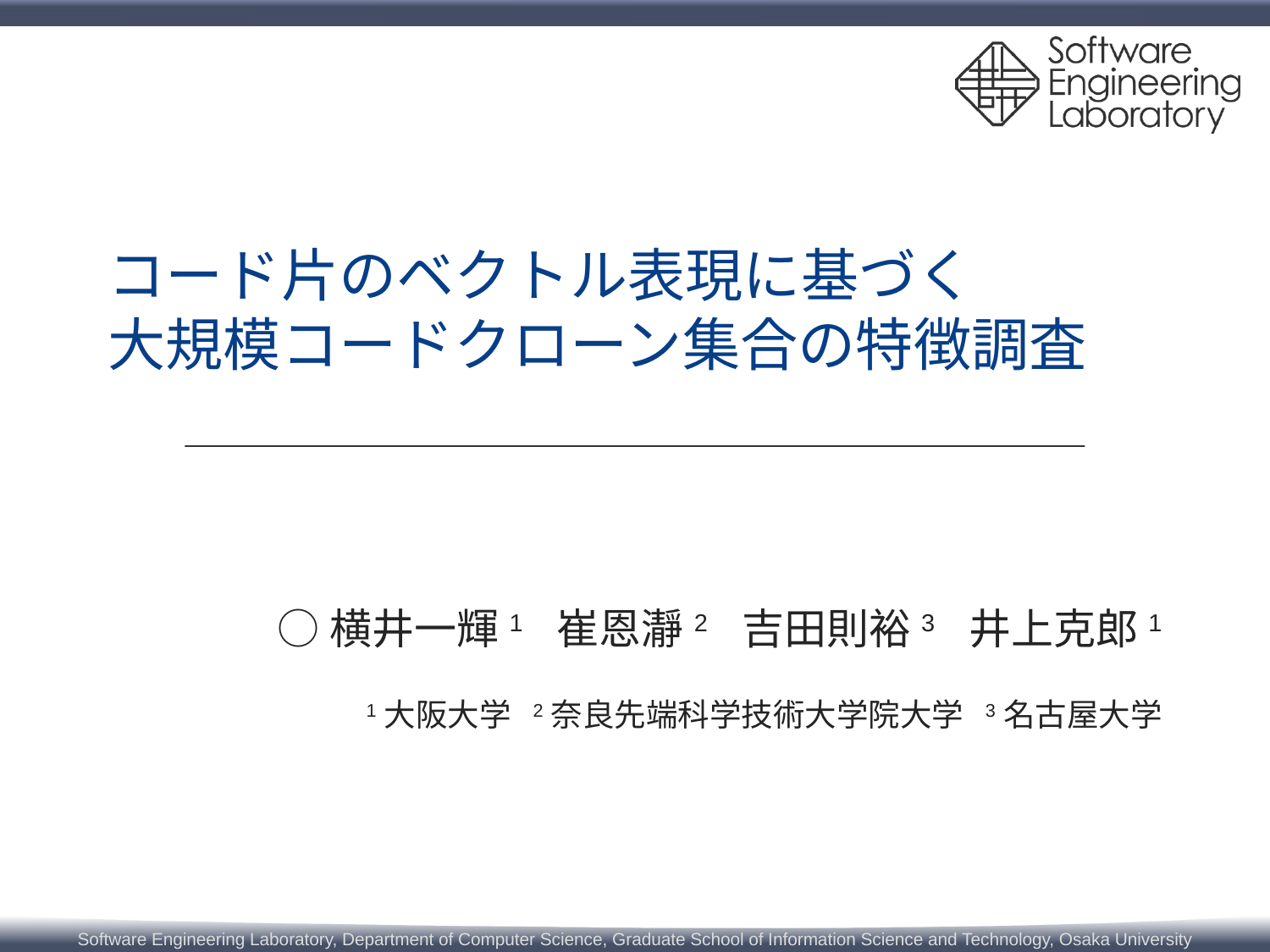

# コード片のベクトル表現に基づく 大規模コードクローン集合の特徴調査
○横井一輝1  崔恩瀞2  吉田則裕3  井上克郎1
1大阪大学  2奈良先端科学技術大学院大学  3名古屋大学